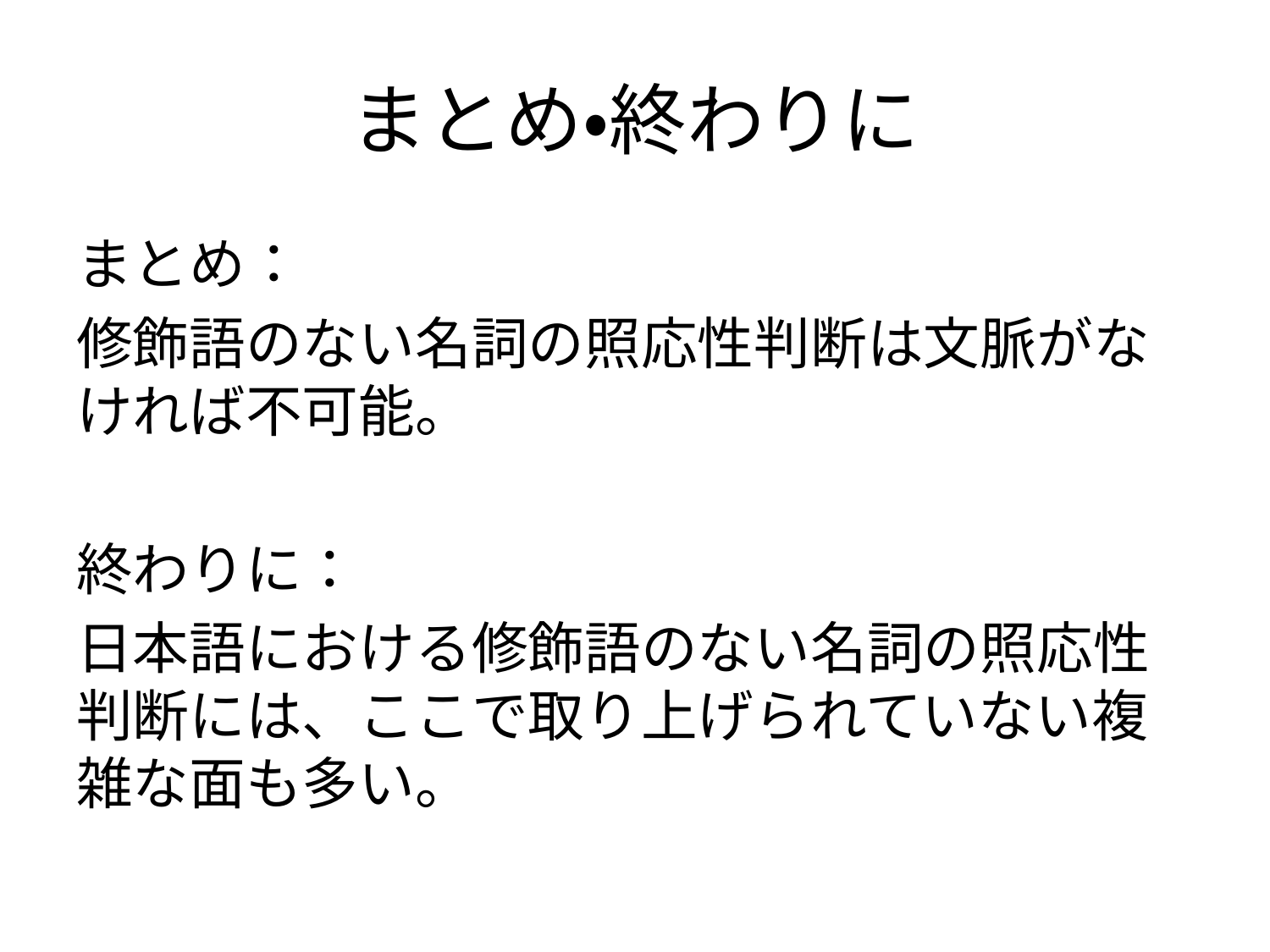

# まとめ・終わりに
まとめ：
修飾語のない名詞の照応性判断は文脈がなければ不可能。

終わりに：
日本語における修飾語のない名詞の照応性判断には、ここで取り上げられていない複雑な面も多い。